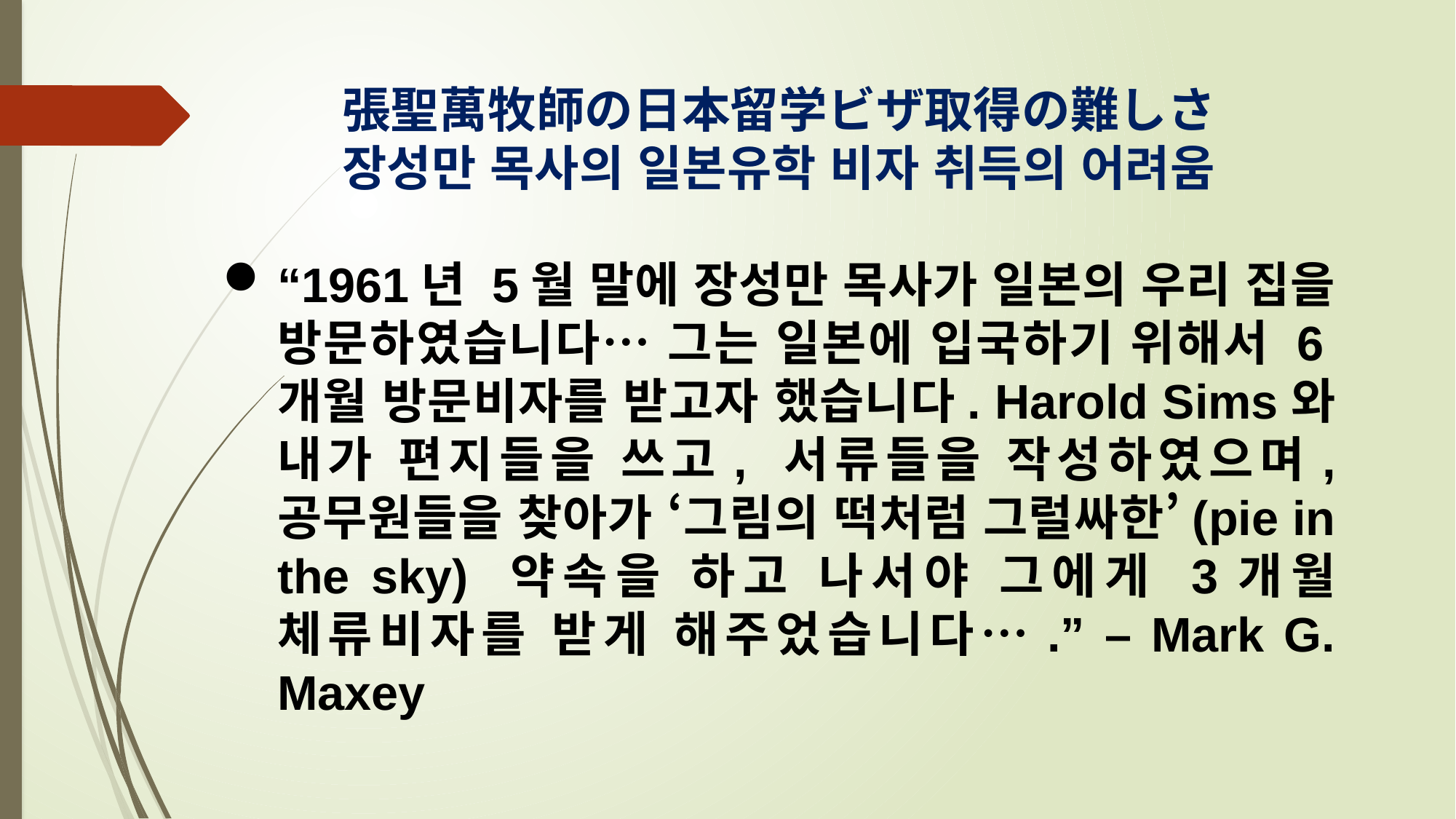

張聖萬牧師の日本留学ビザ取得の難しさ
장성만 목사의 일본유학 비자 취득의 어려움

“1961년 5월 말에 장성만 목사가 일본의 우리 집을 방문하였습니다… 그는 일본에 입국하기 위해서 6개월 방문비자를 받고자 했습니다. Harold Sims와 내가 편지들을 쓰고, 서류들을 작성하였으며, 공무원들을 찾아가 ‘그림의 떡처럼 그럴싸한’(pie in the sky) 약속을 하고 나서야 그에게 3개월 체류비자를 받게 해주었습니다….” – Mark G. Maxey